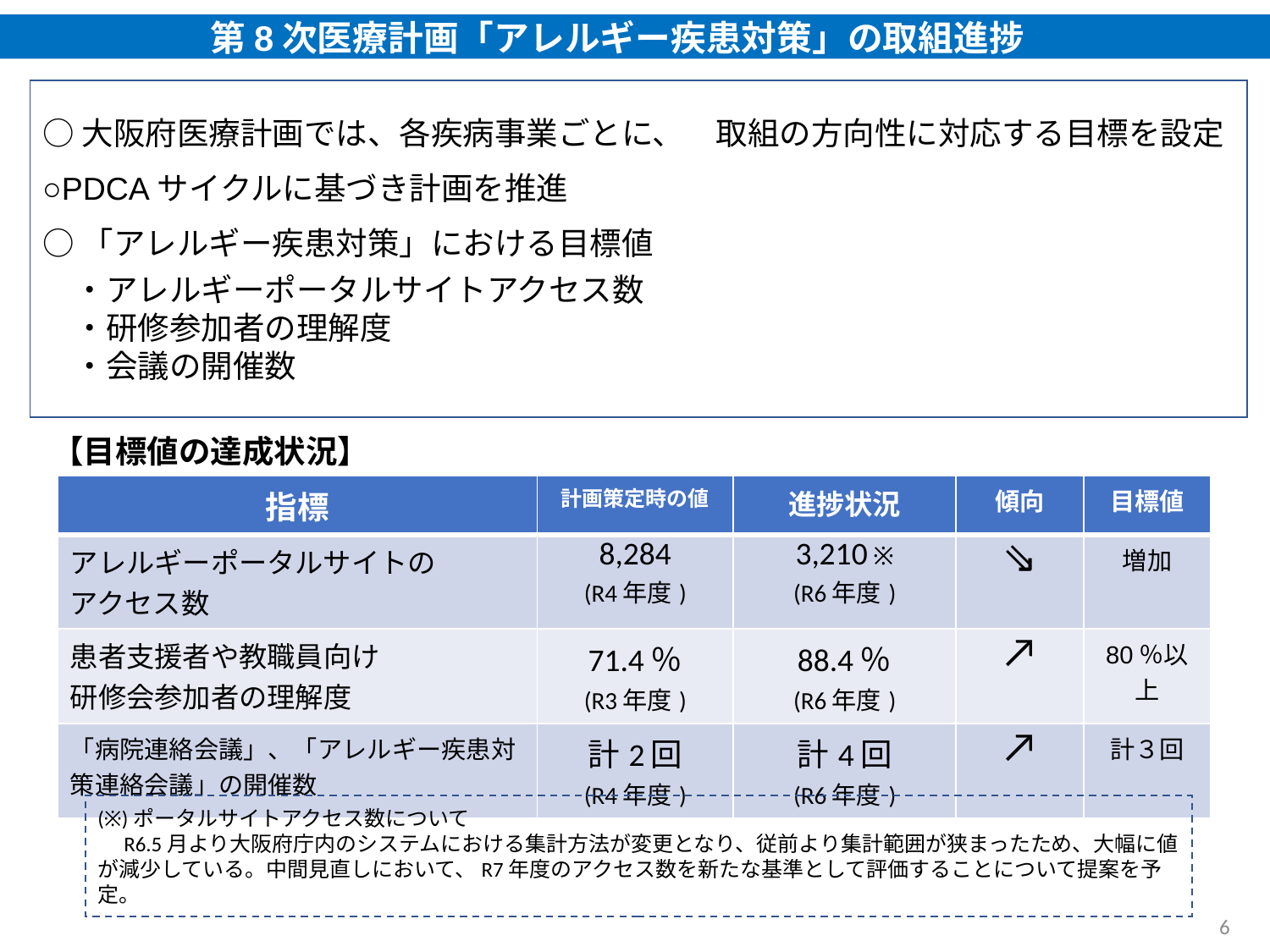

第8次医療計画「アレルギー疾患対策」の取組進捗
○大阪府医療計画では、各疾病事業ごとに、　取組の方向性に対応する目標を設定

○PDCAサイクルに基づき計画を推進

○「アレルギー疾患対策」における目標値

　・アレルギーポータルサイトアクセス数
　・研修参加者の理解度
　・会議の開催数
【目標値の達成状況】
| 指標 | 計画策定時の値 | 進捗状況 | 傾向 | 目標値 |
| --- | --- | --- | --- | --- |
| アレルギーポータルサイトの アクセス数 | 8,284 (R4年度) | 3,210 ※ (R6年度) | ⇘ | 増加 |
| 患者支援者や教職員向け 研修会参加者の理解度 | 71.4％ (R3年度) | 88.4％ (R6年度) | ↗ | 80％以上 |
| 「病院連絡会議」、「アレルギー疾患対策連絡会議」の開催数 | 計2回 (R4年度) | 計4回 (R6年度) | ↗ | 計３回 |
(※)ポータルサイトアクセス数について
　R6.5月より大阪府庁内のシステムにおける集計方法が変更となり、従前より集計範囲が狭まったため、大幅に値が減少している。中間見直しにおいて、R7年度のアクセス数を新たな基準として評価することについて提案を予定。
6